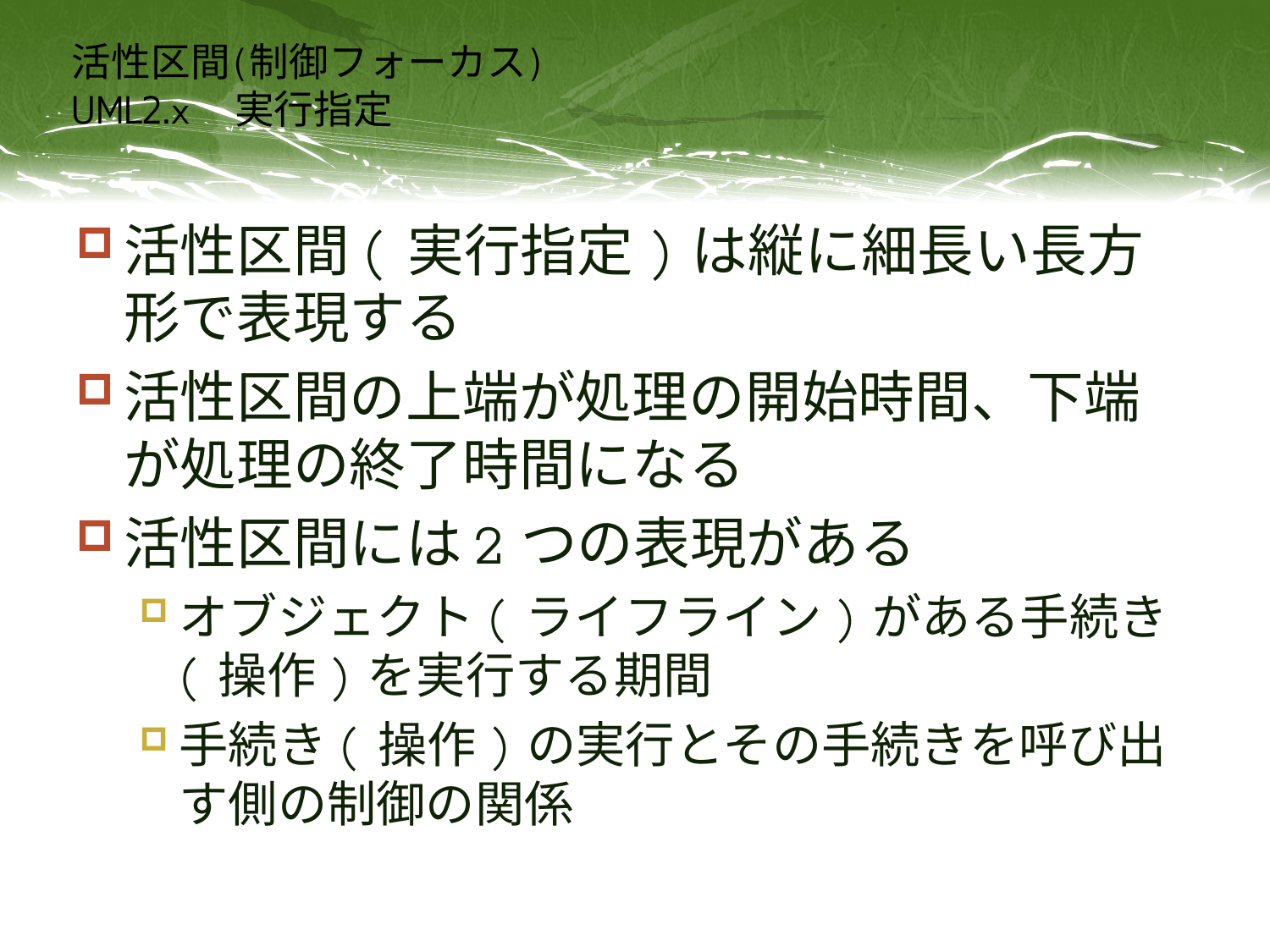

# 活性区間(制御フォーカス) UML2.x　実行指定
活性区間(実行指定)は縦に細長い長方形で表現する
活性区間の上端が処理の開始時間、下端が処理の終了時間になる
活性区間には2つの表現がある
オブジェクト(ライフライン)がある手続き(操作)を実行する期間
手続き(操作)の実行とその手続きを呼び出す側の制御の関係